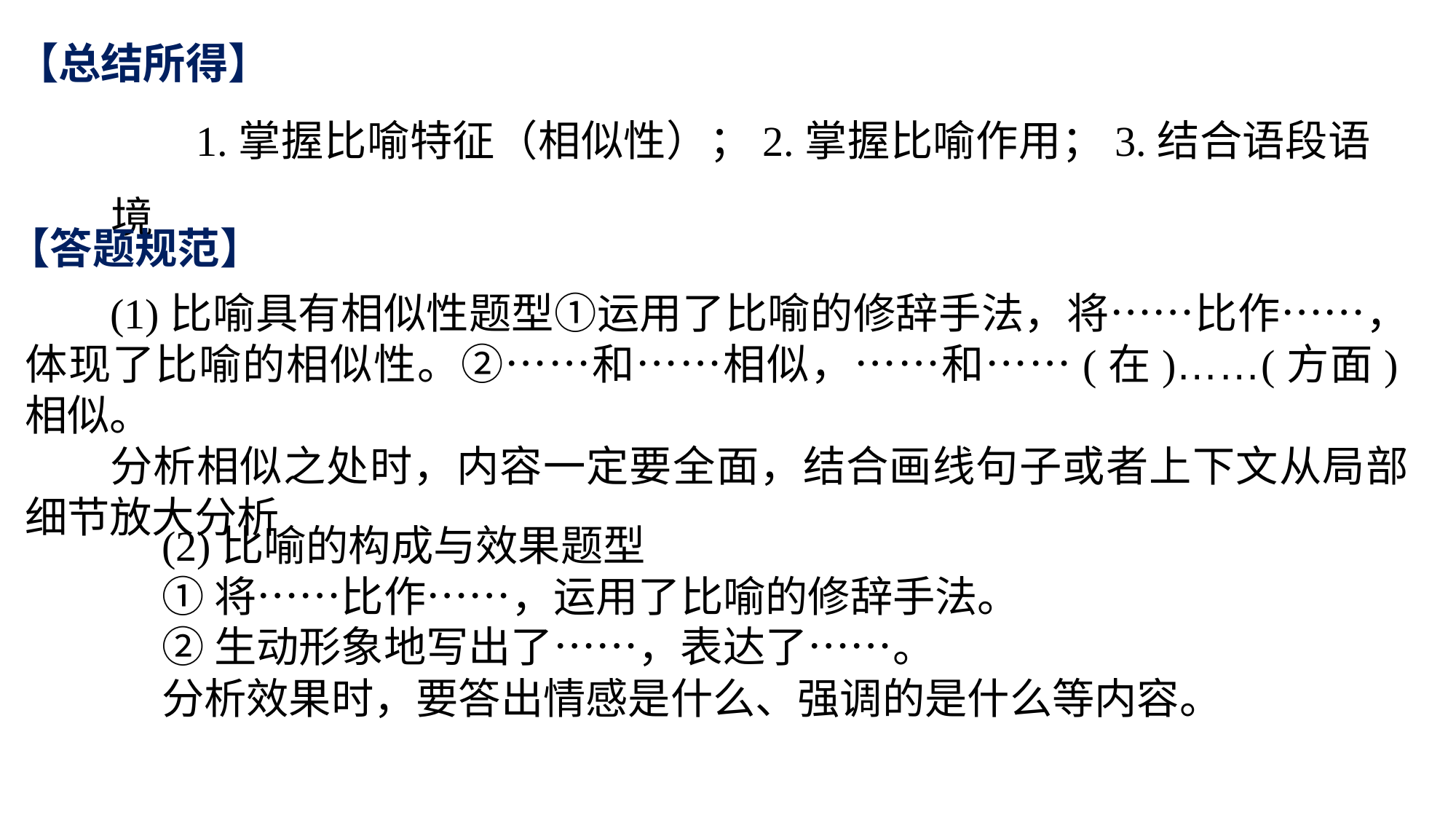

【总结所得】
1.掌握比喻特征（相似性）；2.掌握比喻作用；3.结合语段语境
【答题规范】
(1)比喻具有相似性题型①运用了比喻的修辞手法，将……比作……，体现了比喻的相似性。②……和……相似，……和……(在)……(方面)相似。
分析相似之处时，内容一定要全面，结合画线句子或者上下文从局部细节放大分析
(2)比喻的构成与效果题型
①将……比作……，运用了比喻的修辞手法。
②生动形象地写出了……，表达了……。
分析效果时，要答出情感是什么、强调的是什么等内容。